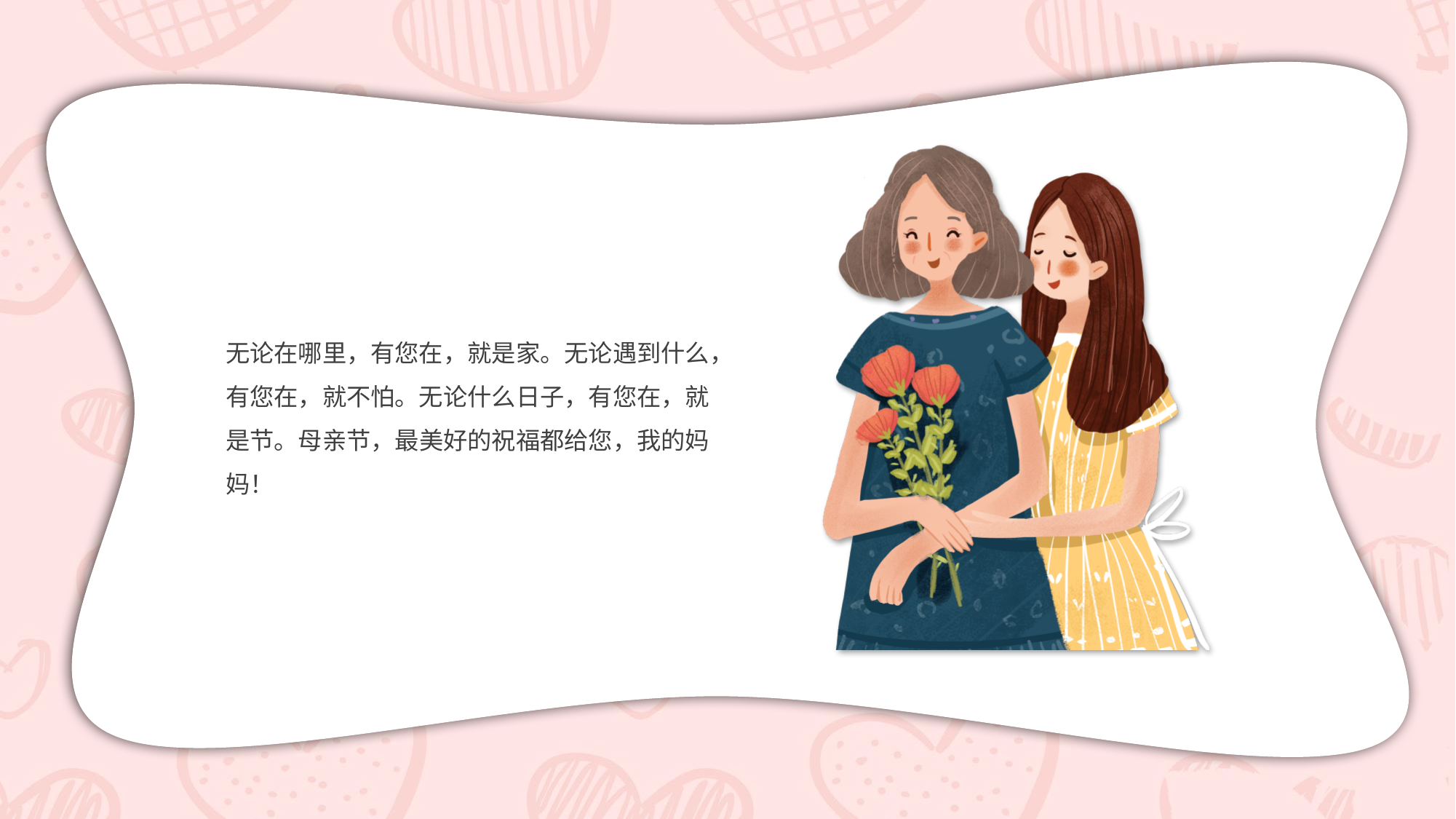

无论在哪里，有您在，就是家。无论遇到什么，有您在，就不怕。无论什么日子，有您在，就是节。母亲节，最美好的祝福都给您，我的妈妈！